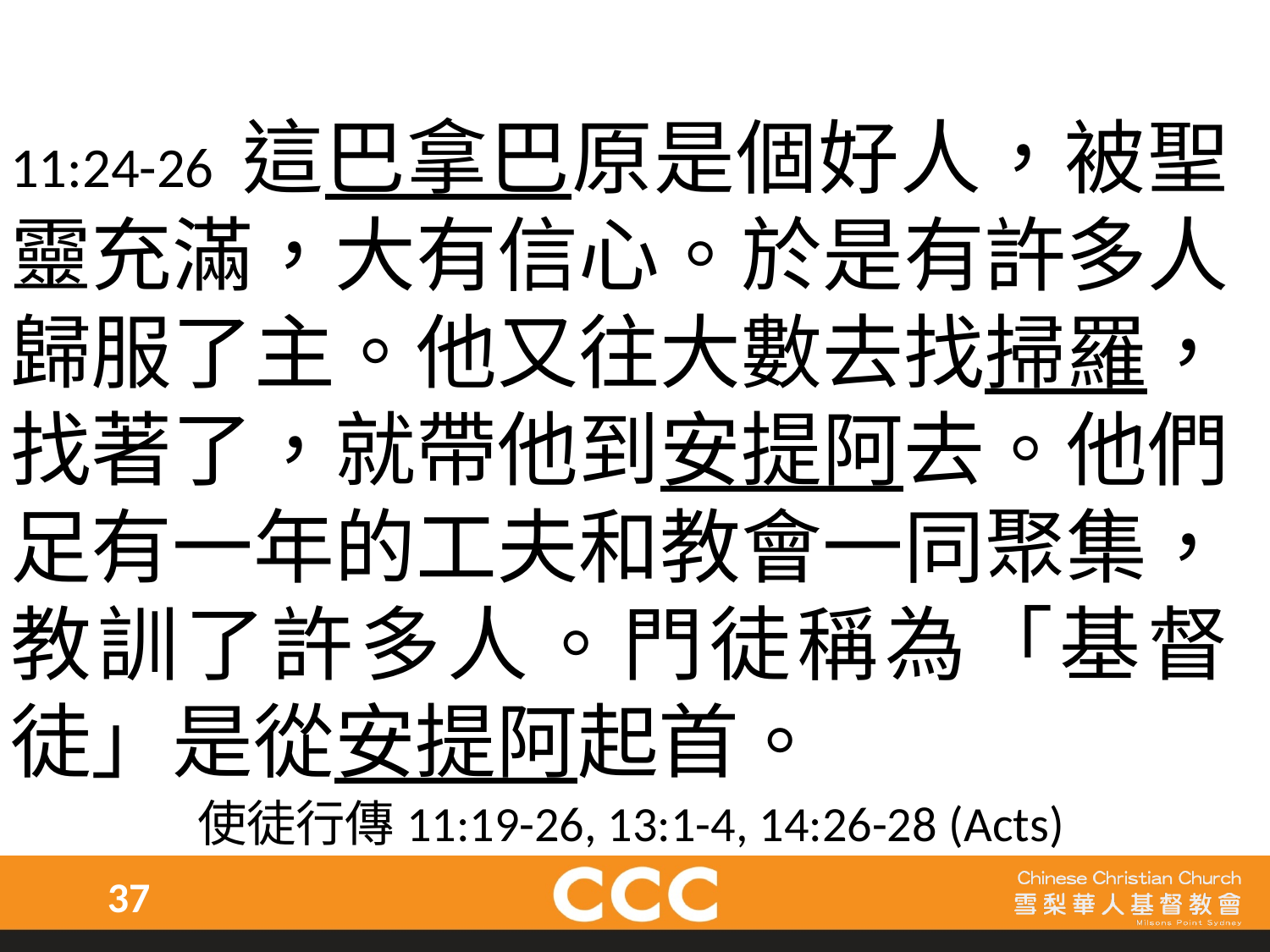

11:24-26 這巴拿巴原是個好人，被聖靈充滿，大有信心。於是有許多人歸服了主。他又往大數去找掃羅，找著了，就帶他到安提阿去。他們足有一年的工夫和教會一同聚集，教訓了許多人。門徒稱為「基督徒」是從安提阿起首。
使徒行傳11:19-26, 13:1-4, 14:26-28 (Acts)
37